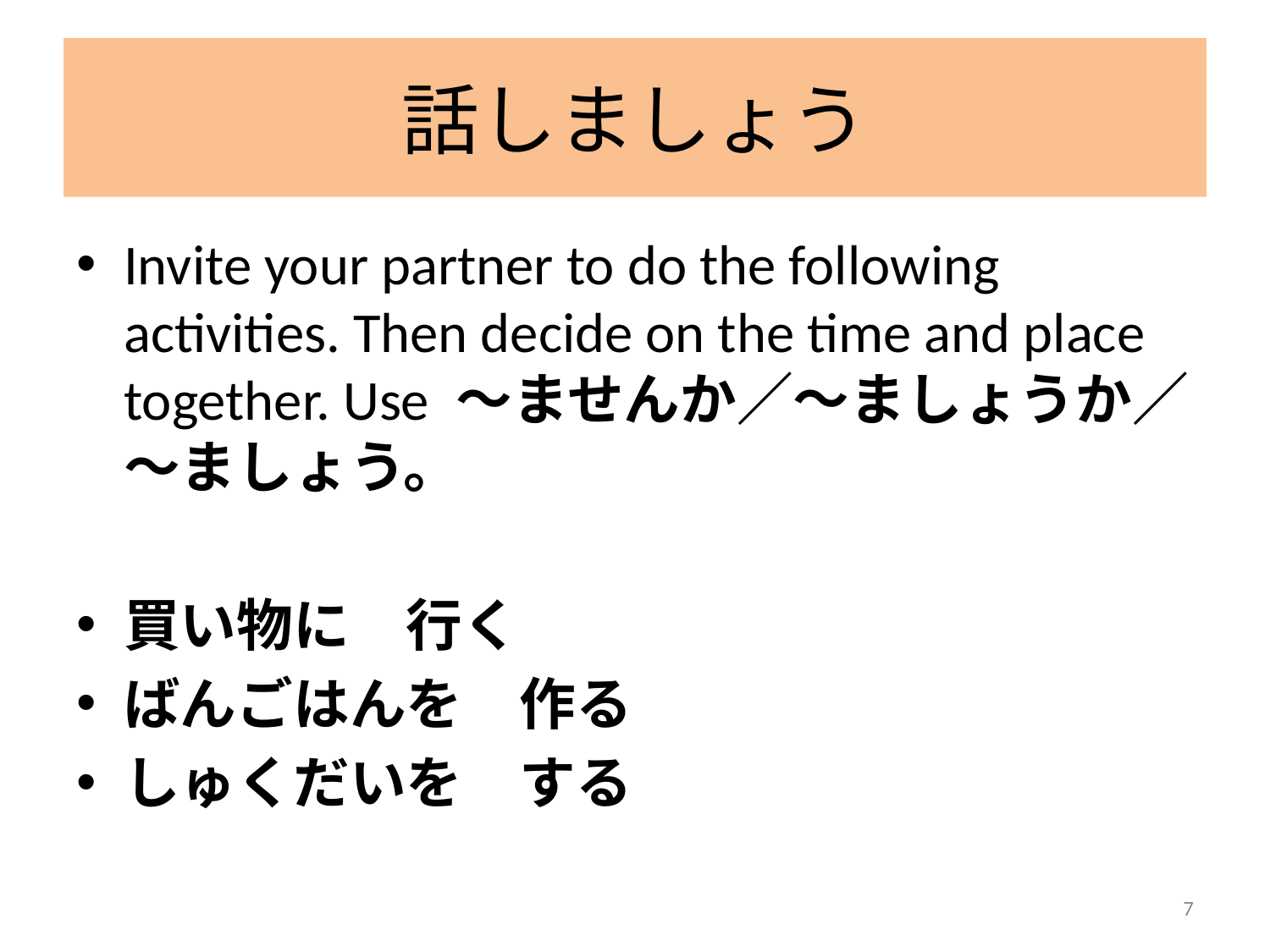

# 話しましょう
Invite your partner to do the following activities. Then decide on the time and place together. Use ～ませんか／～ましょうか／～ましょう。

買い物に　行く
ばんごはんを　作る
しゅくだいを　する
7